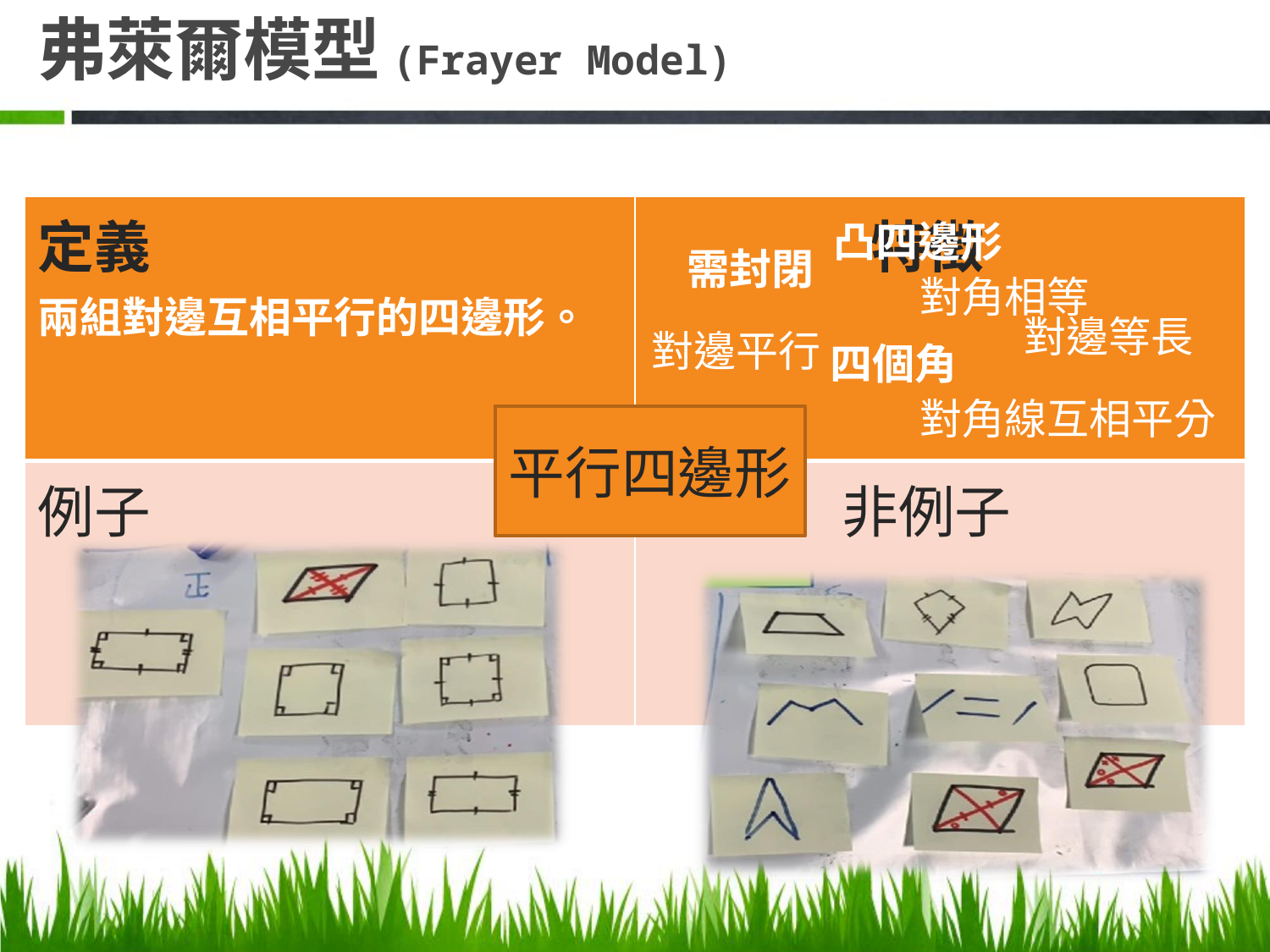

# 弗萊爾模型(Frayer Model)
| 定義 兩組對邊互相平行的四邊形。 | 特徵 |
| --- | --- |
| 例子 | 非例子 |
凸四邊形
需封閉
對角相等
對邊等長
對邊平行
四個角
對角線互相平分
平行四邊形